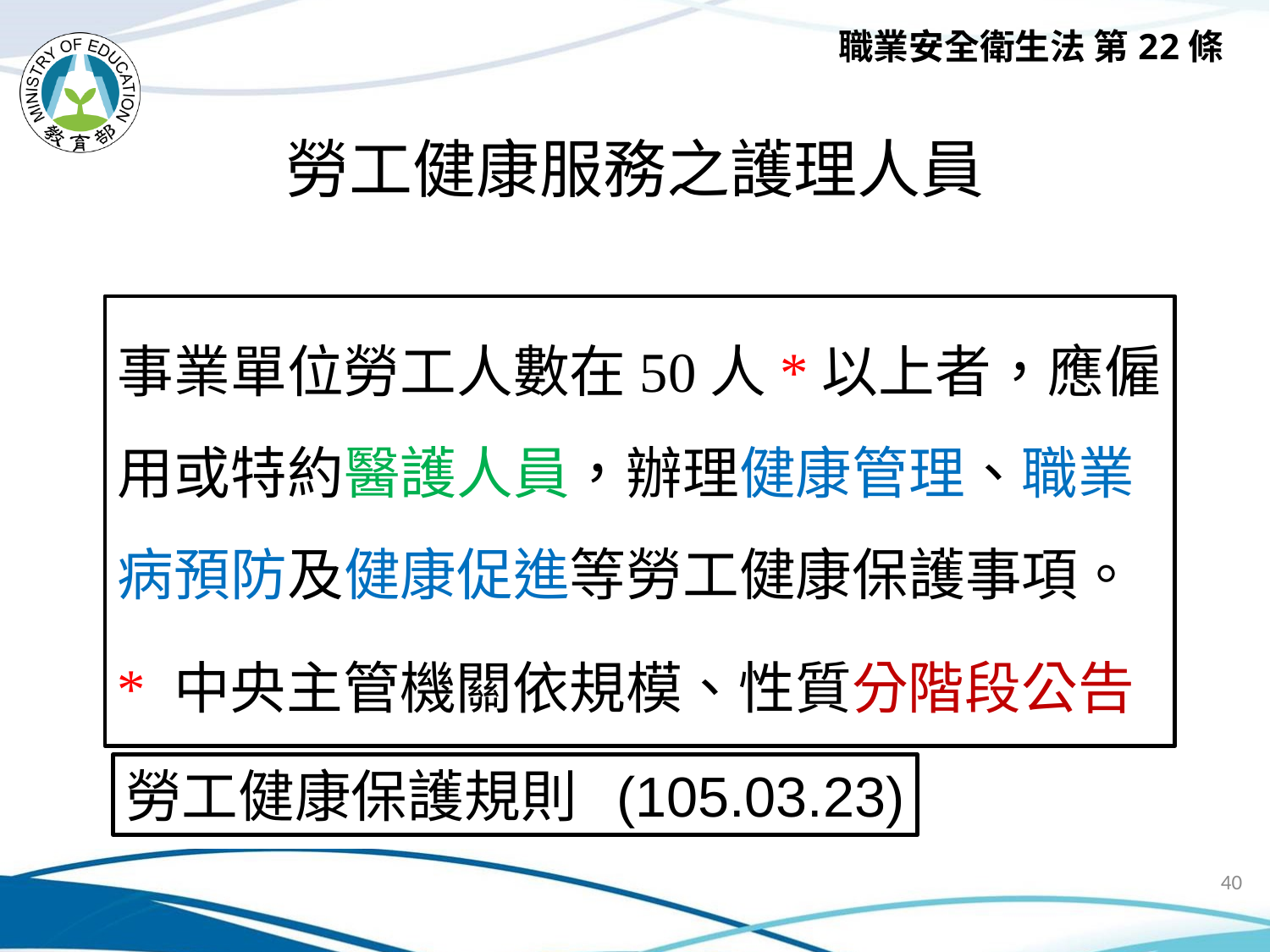

職業安全衛生法 第22條
# 勞工健康服務之護理人員
事業單位勞工人數在50人*以上者，應僱用或特約醫護人員，辦理健康管理、職業病預防及健康促進等勞工健康保護事項。
* 中央主管機關依規模、性質分階段公告

勞工健康保護規則  (105.03.23)
40